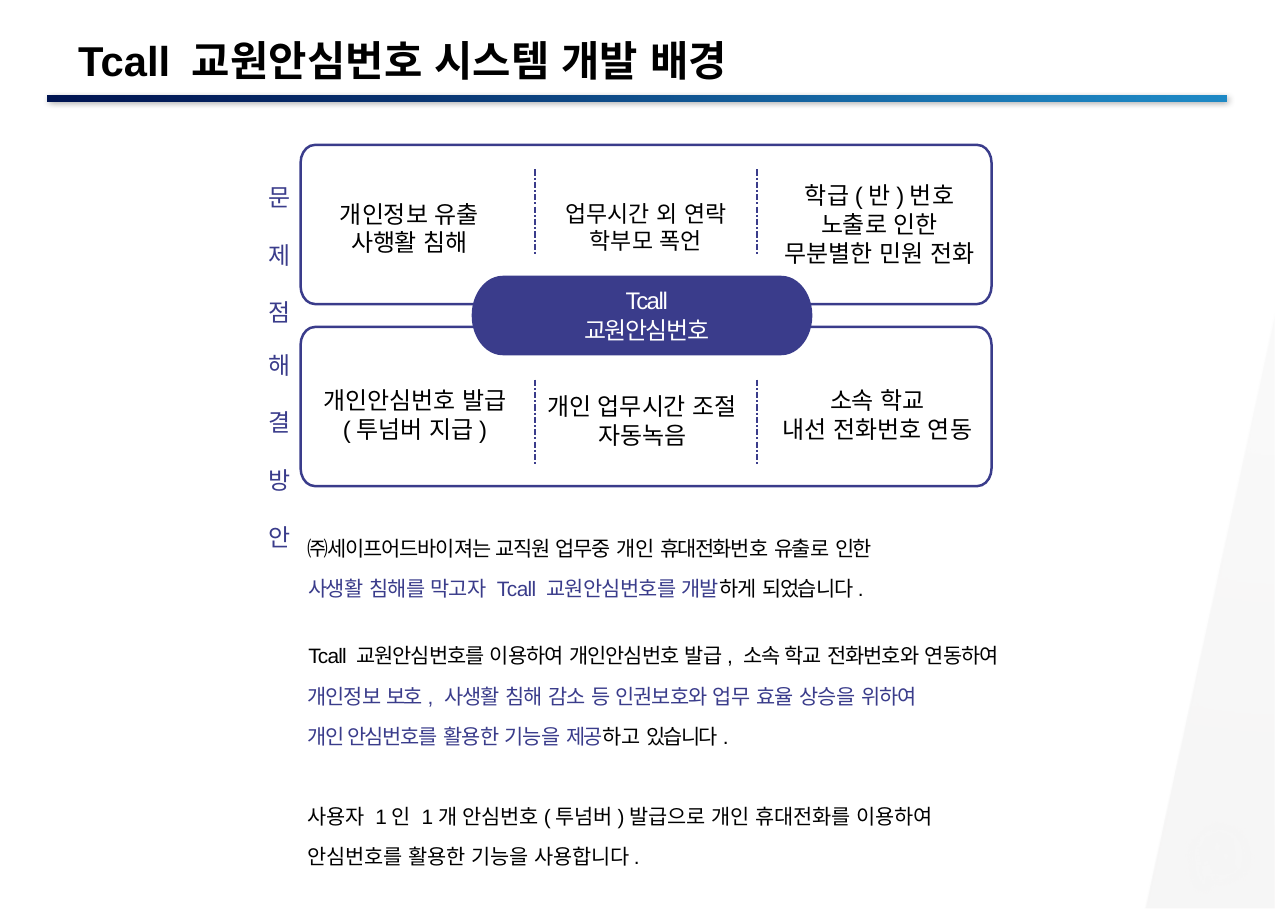

# Tcall 교원안심번호 시스템 개발 배경

학급(반)번호
노출로 인한
무분별한 민원 전화
문  제  점
업무시간 외 연락
학부모 폭언
개인정보 유출
사행활 침해
Tcall
교원안심번호
해  결  방  안
개인안심번호 발급
(투넘버 지급)
소속 학교
내선 전화번호 연동
개인 업무시간 조절
자동녹음
㈜세이프어드바이져는 교직원 업무중 개인 휴대전화번호 유출로 인한
사생활 침해를 막고자 Tcall 교원안심번호를 개발하게 되었습니다.

Tcall 교원안심번호를 이용하여 개인안심번호 발급, 소속 학교 전화번호와 연동하여
개인정보 보호, 사생활 침해 감소 등 인권보호와 업무 효율 상승을 위하여
개인 안심번호를 활용한 기능을 제공하고 있습니다.

사용자 1인 1개 안심번호(투넘버)발급으로 개인 휴대전화를 이용하여
안심번호를 활용한 기능을 사용합니다.